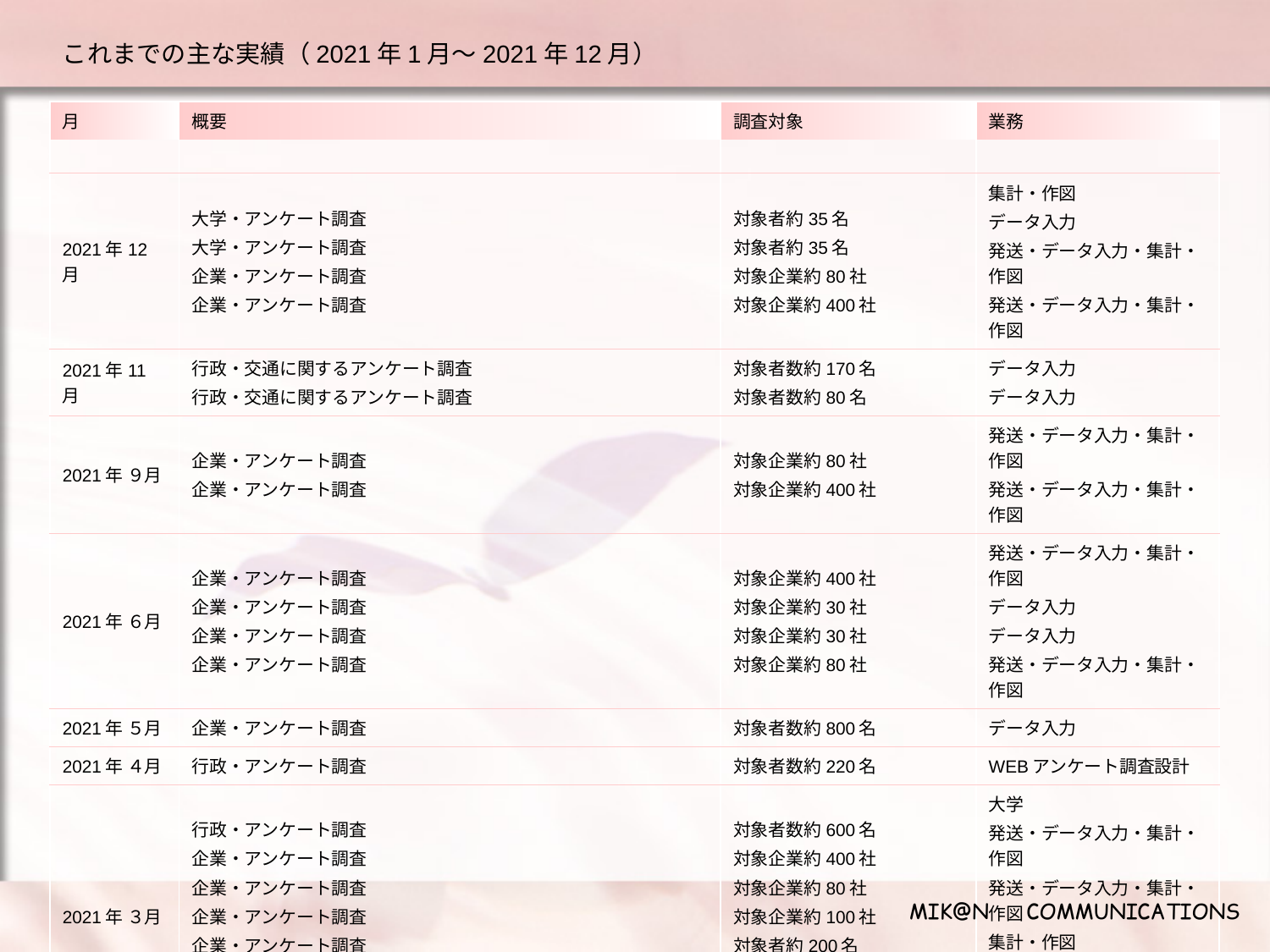

# これまでの主な実績（2021年1月～2021年12月）
| 月 | 概要 | 調査対象 | 業務 |
| --- | --- | --- | --- |
|  |  |  |  |
| 2021年12月 | 大学・アンケート調査 大学・アンケート調査 企業・アンケート調査 企業・アンケート調査 | 対象者約35名 対象者約35名 対象企業約80社 対象企業約400社 | 集計・作図 データ入力 発送・データ入力・集計・作図 発送・データ入力・集計・作図 |
| 2021年11月 | 行政・交通に関するアンケート調査 行政・交通に関するアンケート調査 | 対象者数約170名 対象者数約80名 | データ入力 データ入力 |
| 2021年 ９月 | 企業・アンケート調査 企業・アンケート調査 | 対象企業約80社 対象企業約400社 | 発送・データ入力・集計・作図 発送・データ入力・集計・作図 |
| 2021年 ６月 | 企業・アンケート調査 企業・アンケート調査 企業・アンケート調査 企業・アンケート調査 | 対象企業約400社 対象企業約30社 対象企業約30社 対象企業約80社 | 発送・データ入力・集計・作図 データ入力 データ入力 発送・データ入力・集計・作図 |
| 2021年 ５月 | 企業・アンケート調査 | 対象者数約800名 | データ入力 |
| 2021年 ４月 | 行政・アンケート調査 | 対象者数約220名 | WEBアンケート調査設計 |
| 2021年 ３月 | 行政・アンケート調査 企業・アンケート調査 企業・アンケート調査 企業・アンケート調査 企業・アンケート調査 企業・観光に関する調査 企業・観光に関する調査 | 対象者数約600名 対象企業約400社 対象企業約80社 対象企業約100社 対象者約200名 対象者約1,000名 対象者約400名 | 大学 発送・データ入力・集計・作図 発送・データ入力・集計・作図 集計・作図 WEB調査設定～報告書 データ入力～報告書 集計～報告書 |
| 2021年 ２月 | 企業・新規事業事前意識調査 | 対象者約200名 | WEB調査設定～報告書 |
| 2021年 1月 | 企業・観光に関する調査 | 対象者約90名 | 集計～報告書 |
|  |  |  |  |

MIK@N 　COMMUNICATIONS